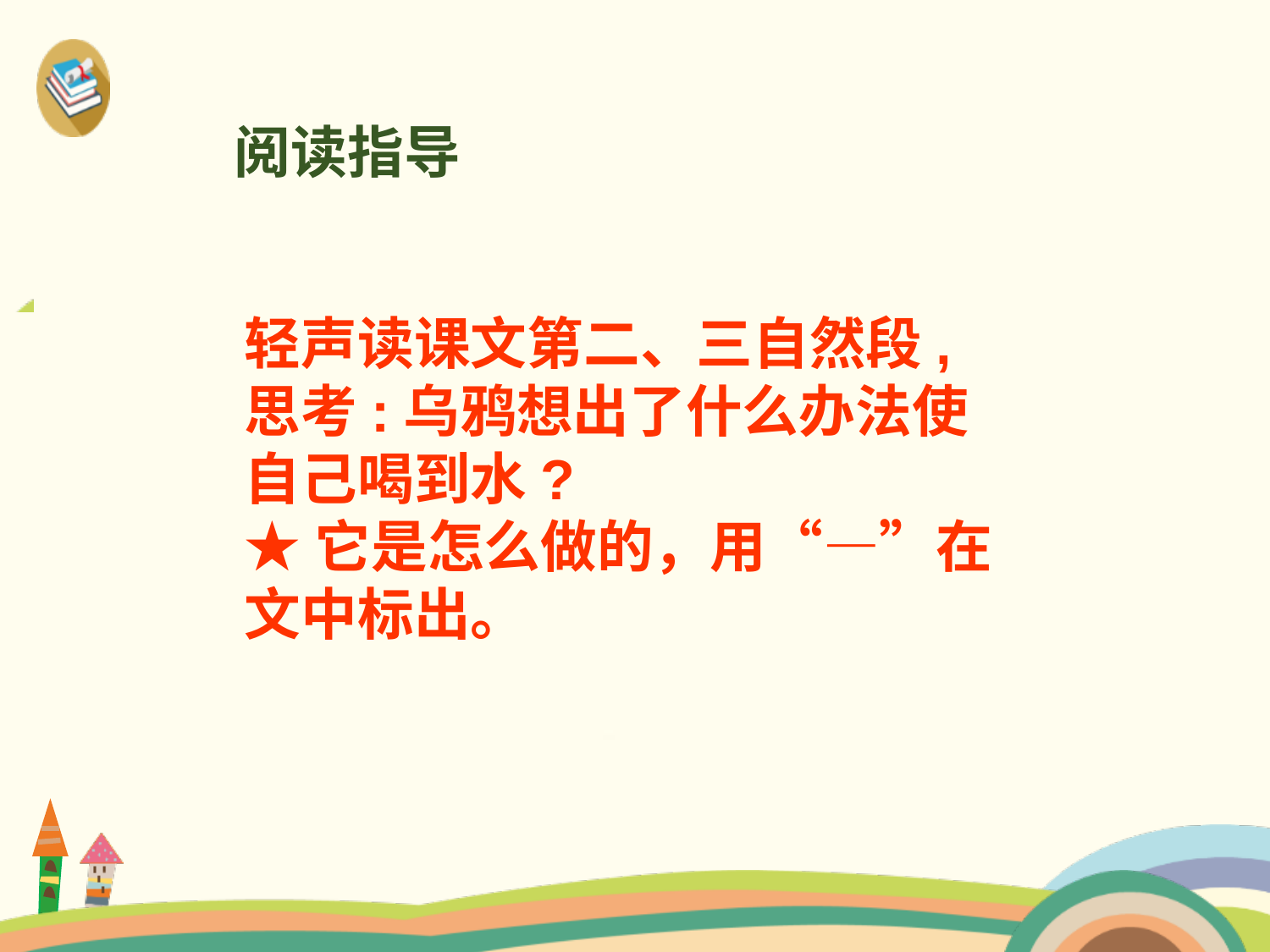

阅读指导
轻声读课文第二、三自然段,思考:乌鸦想出了什么办法使自己喝到水?
★它是怎么做的，用“—”在文中标出。